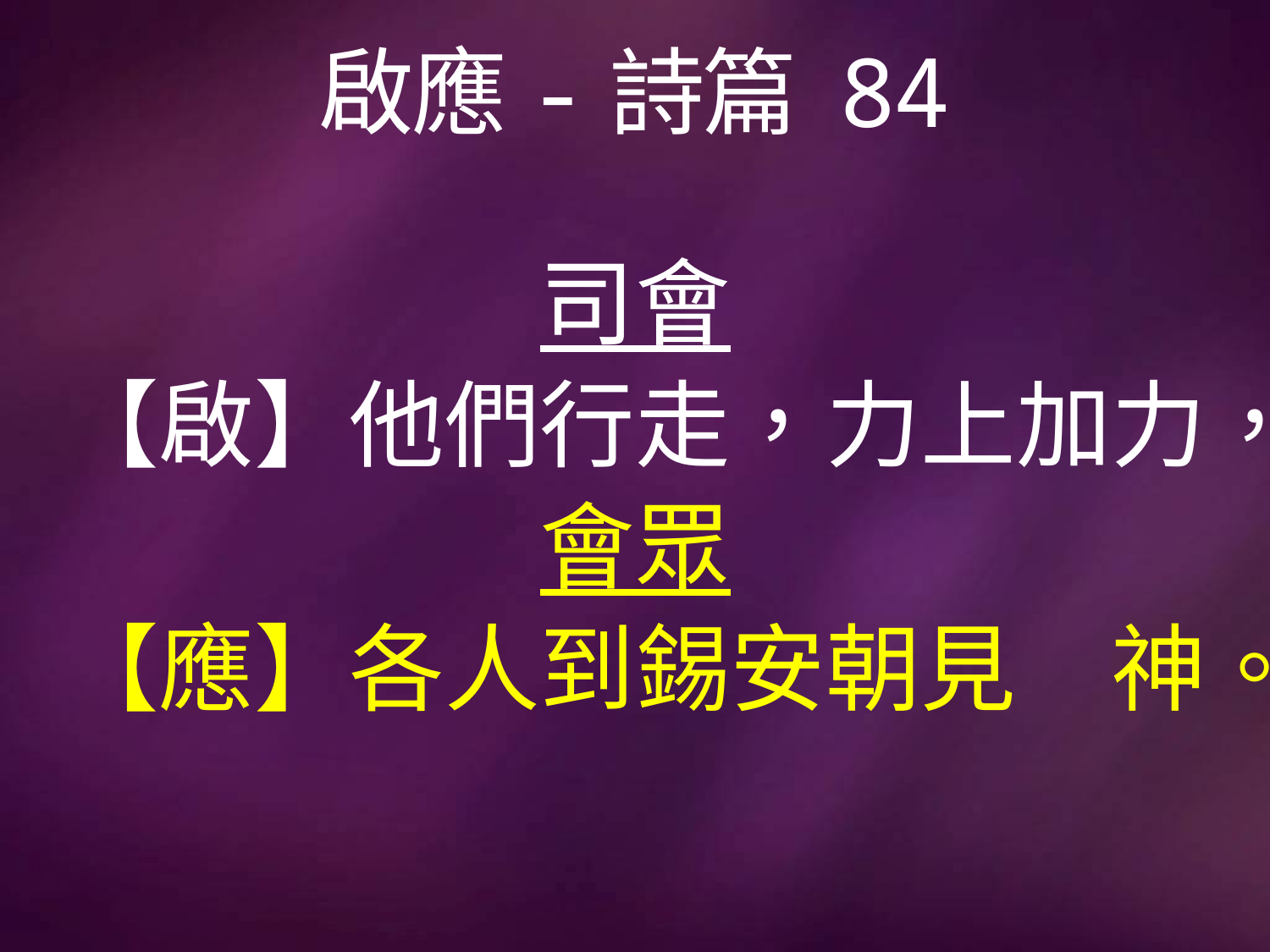

# 啟應-詩篇 84
司會
【啟】他們行走，力上加力，
會眾
【應】各人到錫安朝見　神。